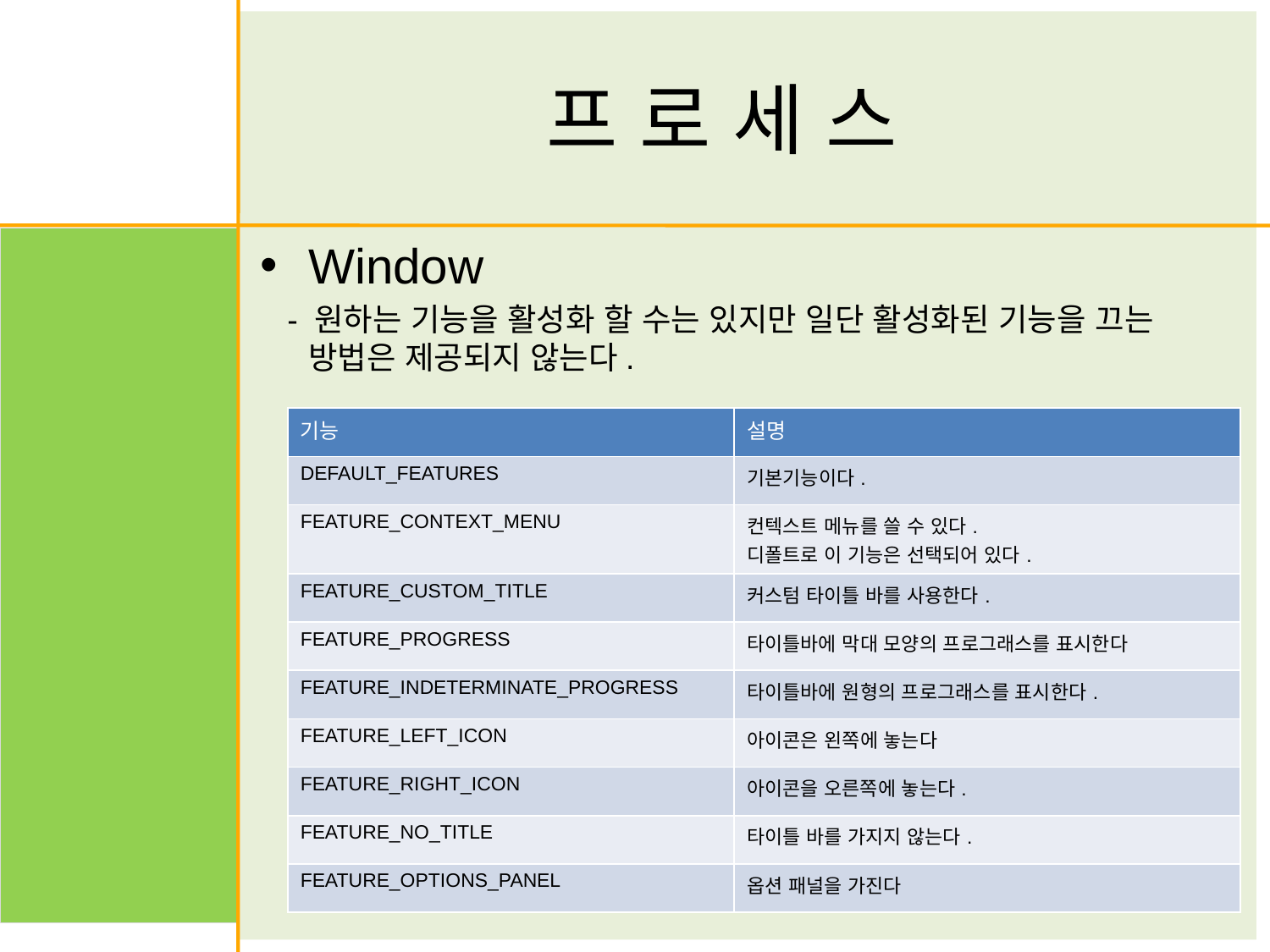

# 프 로 세 스
Window
   - 원하는 기능을 활성화 할 수는 있지만 일단 활성화된 기능을 끄는 방법은 제공되지 않는다.
| 기능 | 설명 |
| --- | --- |
| DEFAULT\_FEATURES | 기본기능이다. |
| FEATURE\_CONTEXT\_MENU | 컨텍스트 메뉴를 쓸 수 있다. 디폴트로 이 기능은 선택되어 있다. |
| FEATURE\_CUSTOM\_TITLE | 커스텀 타이틀 바를 사용한다. |
| FEATURE\_PROGRESS | 타이틀바에 막대 모양의 프로그래스를 표시한다 |
| FEATURE\_INDETERMINATE\_PROGRESS | 타이틀바에 원형의 프로그래스를 표시한다. |
| FEATURE\_LEFT\_ICON | 아이콘은 왼쪽에 놓는다 |
| FEATURE\_RIGHT\_ICON | 아이콘을 오른쪽에 놓는다. |
| FEATURE\_NO\_TITLE | 타이틀 바를 가지지 않는다. |
| FEATURE\_OPTIONS\_PANEL | 옵션 패널을 가진다 |